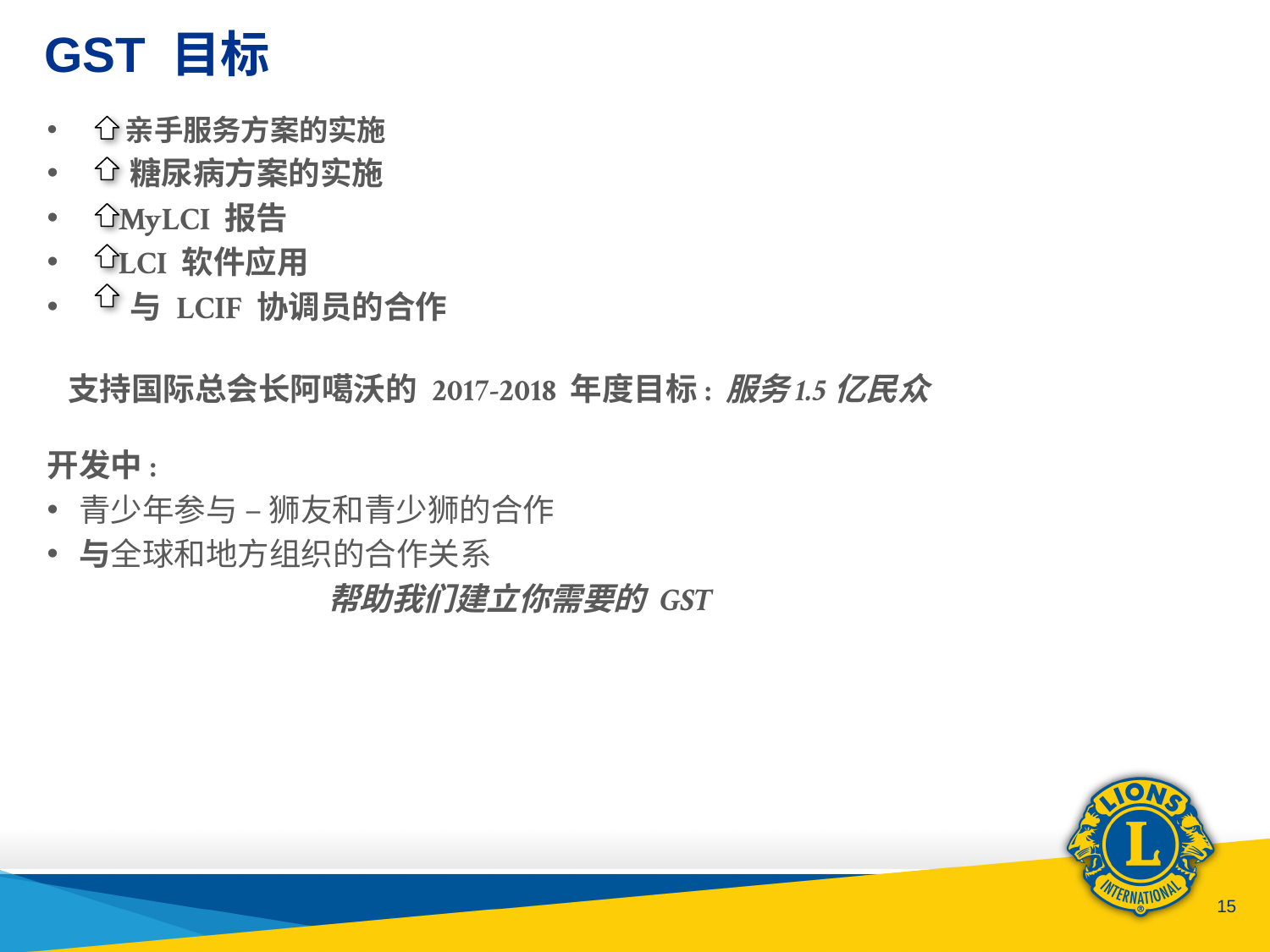

# GST 目标
      亲手服务方案的实施
      糖尿病方案的实施
      MyLCI 报告
      LCI 软件应用
      与 LCIF 协调员的合作

支持国际总会长阿噶沃的 2017-2018 年度目标: 服务1.5亿民众

开发中:
青少年参与 – 狮友和青少狮的合作
与全球和地方组织的合作关系
帮助我们建立你需要的 GST